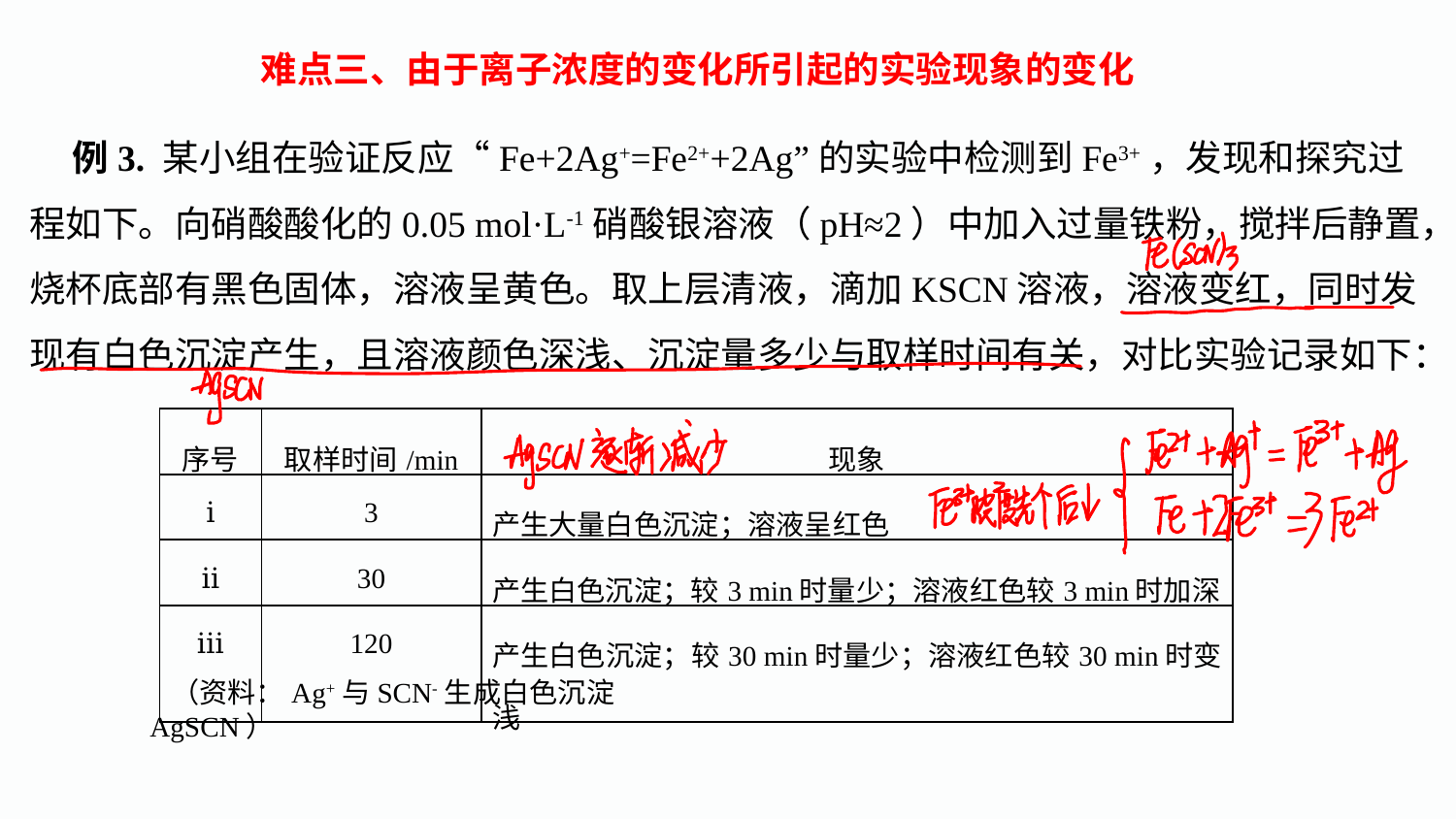

难点三、由于离子浓度的变化所引起的实验现象的变化
例3. 某小组在验证反应“Fe+2Ag+=Fe2++2Ag”的实验中检测到Fe3+，发现和探究过程如下。向硝酸酸化的0.05 mol·L-1硝酸银溶液（pH≈2）中加入过量铁粉，搅拌后静置，烧杯底部有黑色固体，溶液呈黄色。取上层清液，滴加KSCN溶液，溶液变红，同时发现有白色沉淀产生，且溶液颜色深浅、沉淀量多少与取样时间有关，对比实验记录如下：

| 序号 | 取样时间/min | 现象 |
| --- | --- | --- |
| ⅰ | 3 | 产生大量白色沉淀；溶液呈红色 |
| ⅱ | 30 | 产生白色沉淀；较3 min时量少；溶液红色较3 min时加深 |
| ⅲ | 120 | 产生白色沉淀；较30 min时量少；溶液红色较30 min时变浅 |
（资料：Ag+与SCN-生成白色沉淀AgSCN）